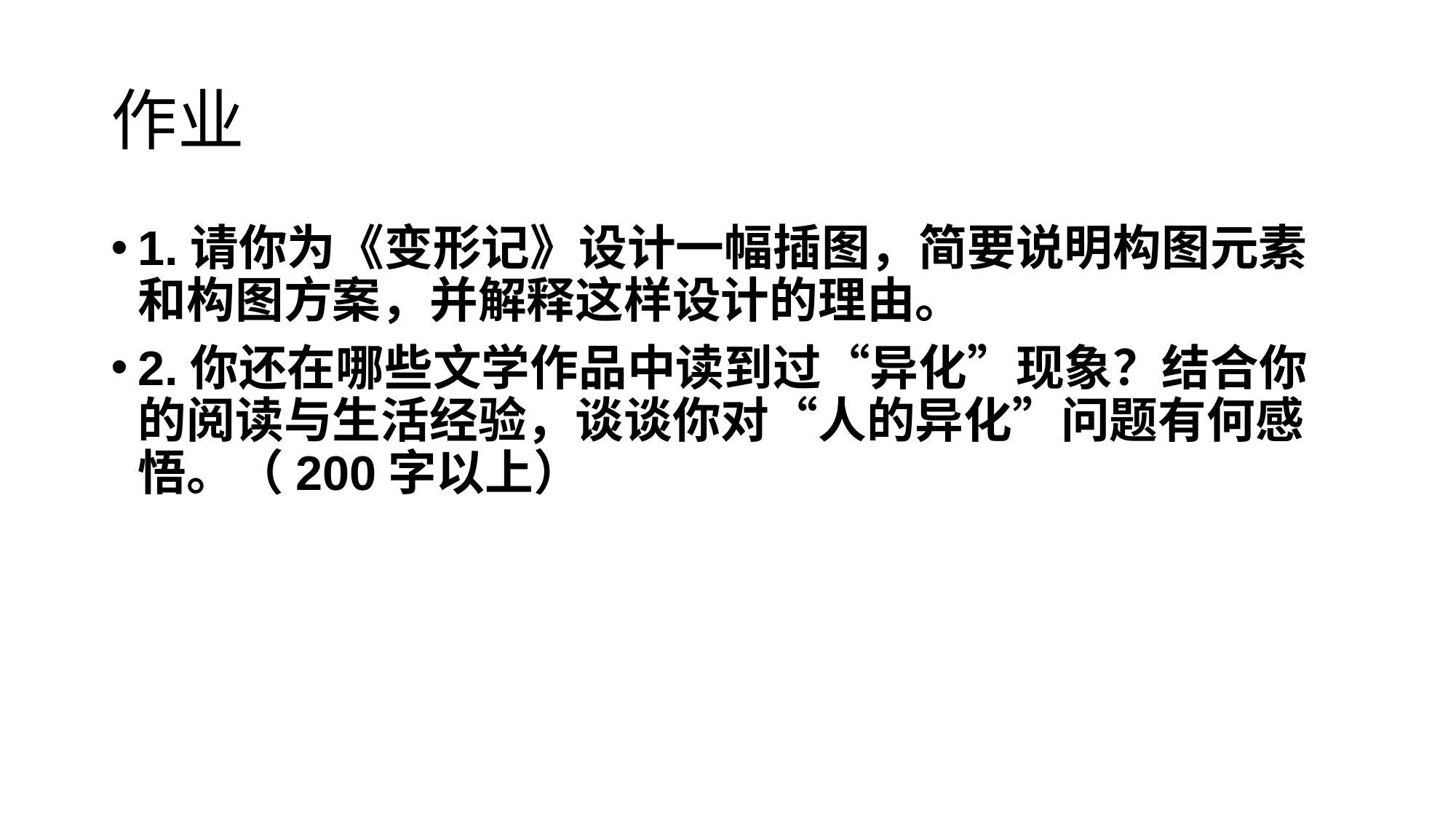

# 作业
1.请你为《变形记》设计一幅插图，简要说明构图元素和构图方案，并解释这样设计的理由。
2.你还在哪些文学作品中读到过“异化”现象？结合你的阅读与生活经验，谈谈你对“人的异化”问题有何感悟。（200字以上）